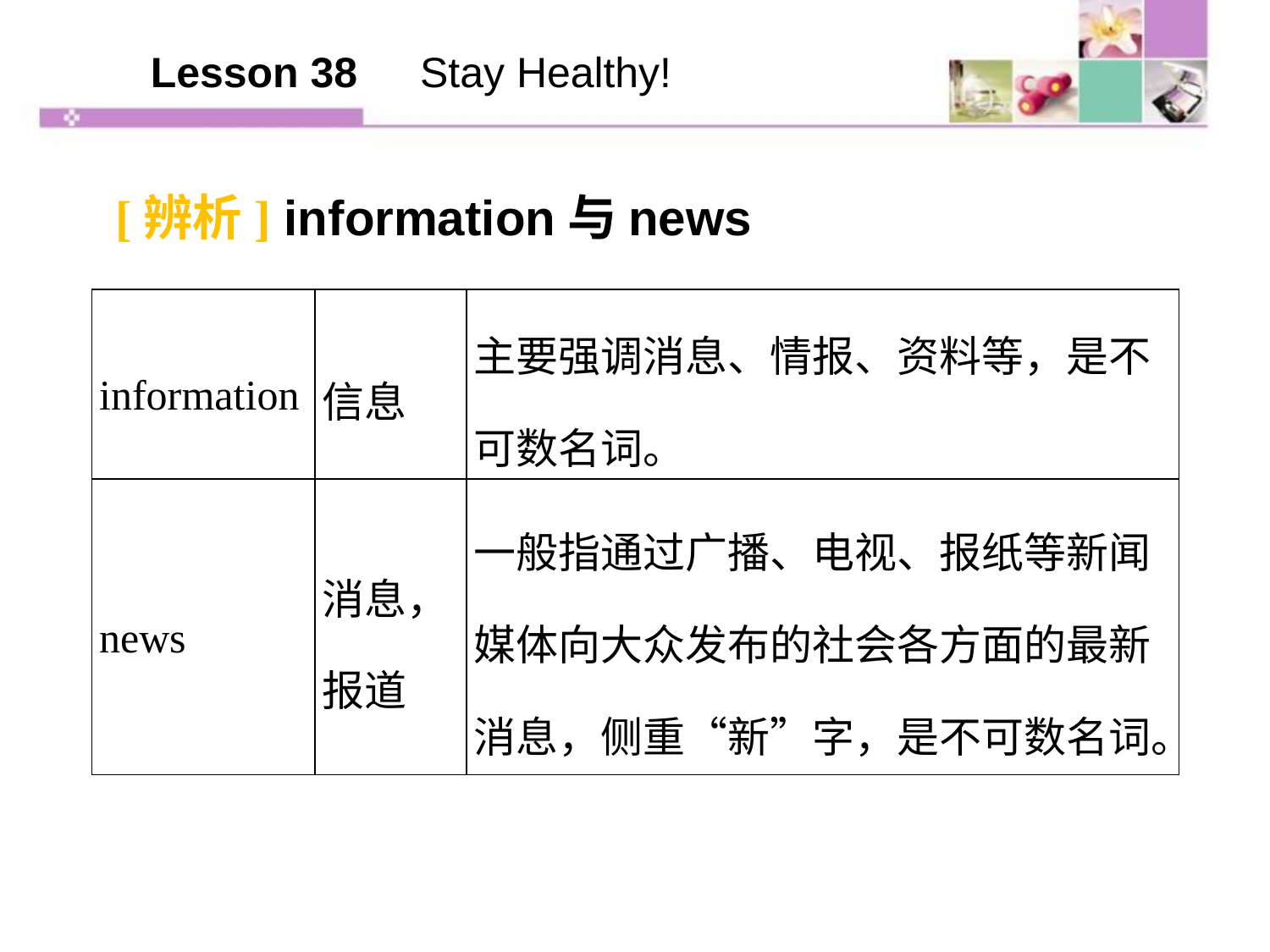

Lesson 38　Stay Healthy!
[辨析] information与news
| information | 信息 | 主要强调消息、情报、资料等，是不可数名词。 |
| --- | --- | --- |
| news | 消息， 报道 | 一般指通过广播、电视、报纸等新闻媒体向大众发布的社会各方面的最新消息，侧重“新”字，是不可数名词。 |